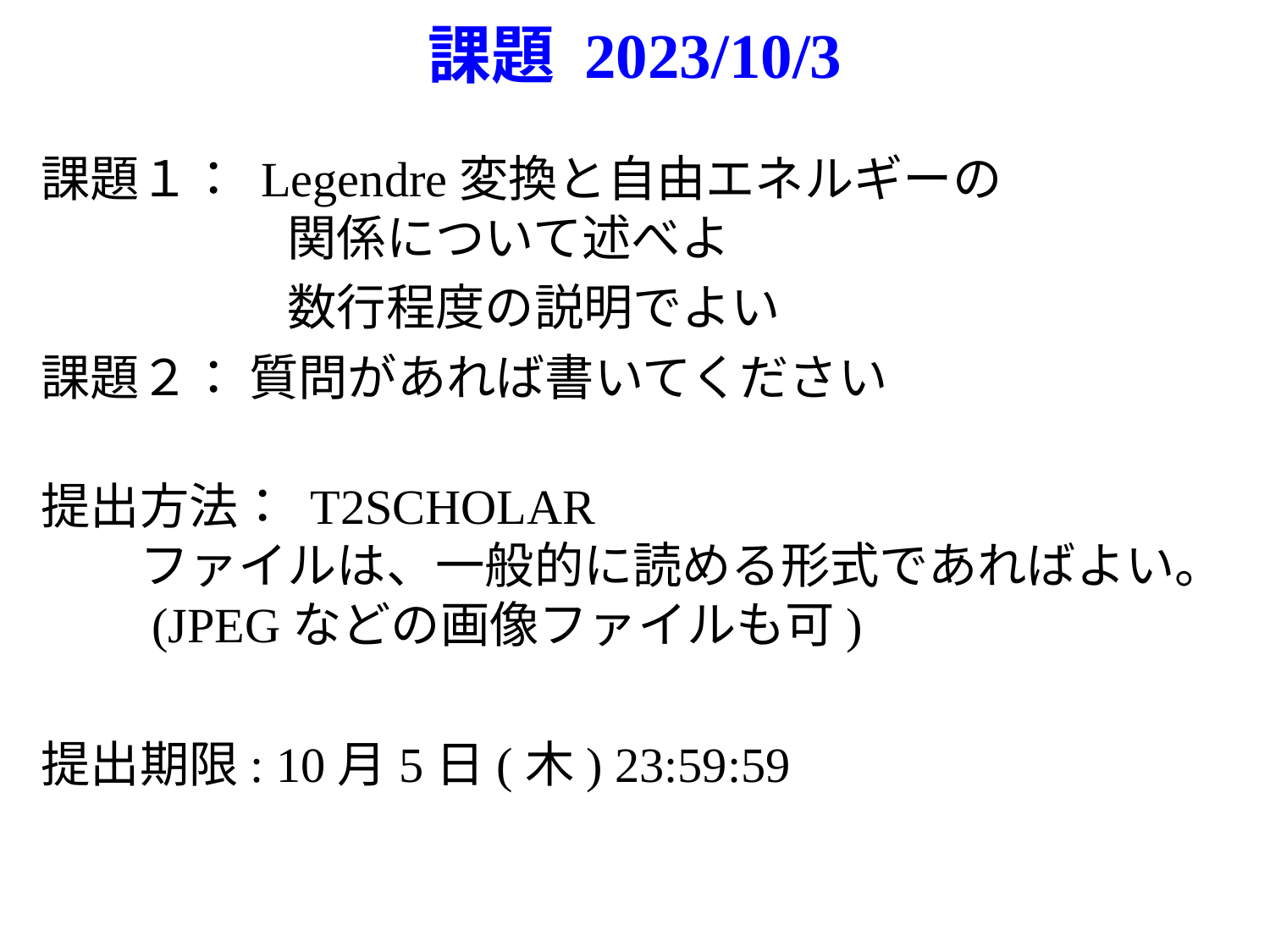

# 課題 2023/10/3
課題１： Legendre変換と自由エネルギーの
　　　　　関係について述べよ
　　　　　数行程度の説明でよい
課題２： 質問があれば書いてください
提出方法： T2SCHOLAR
　　ファイルは、一般的に読める形式であればよい。
　　(JPEGなどの画像ファイルも可)

提出期限: 10月5日(木) 23:59:59